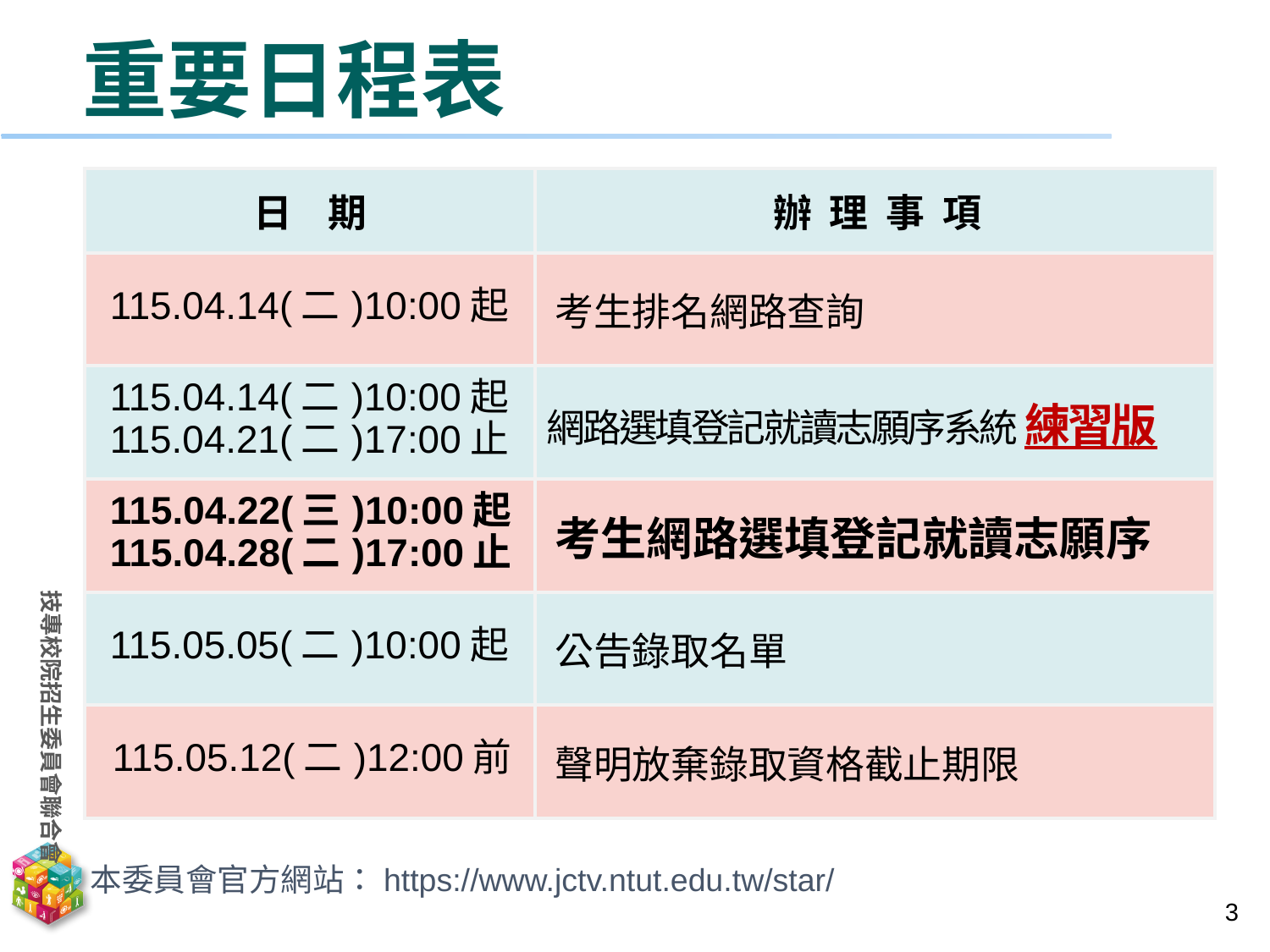

重要日程表
| 日 期 | 辦 理 事 項 |
| --- | --- |
| 115.04.14(二)10:00起 | 考生排名網路查詢 |
| 115.04.14(二)10:00起 115.04.21(二)17:00止 | 網路選填登記就讀志願序系統 練習版 |
| 115.04.22(三)10:00起 115.04.28(二)17:00止 | 考生網路選填登記就讀志願序 |
| 115.05.05(二)10:00起 | 公告錄取名單 |
| 115.05.12(二)12:00前 | 聲明放棄錄取資格截止期限 |
本委員會官方網站：https://www.jctv.ntut.edu.tw/star/
3